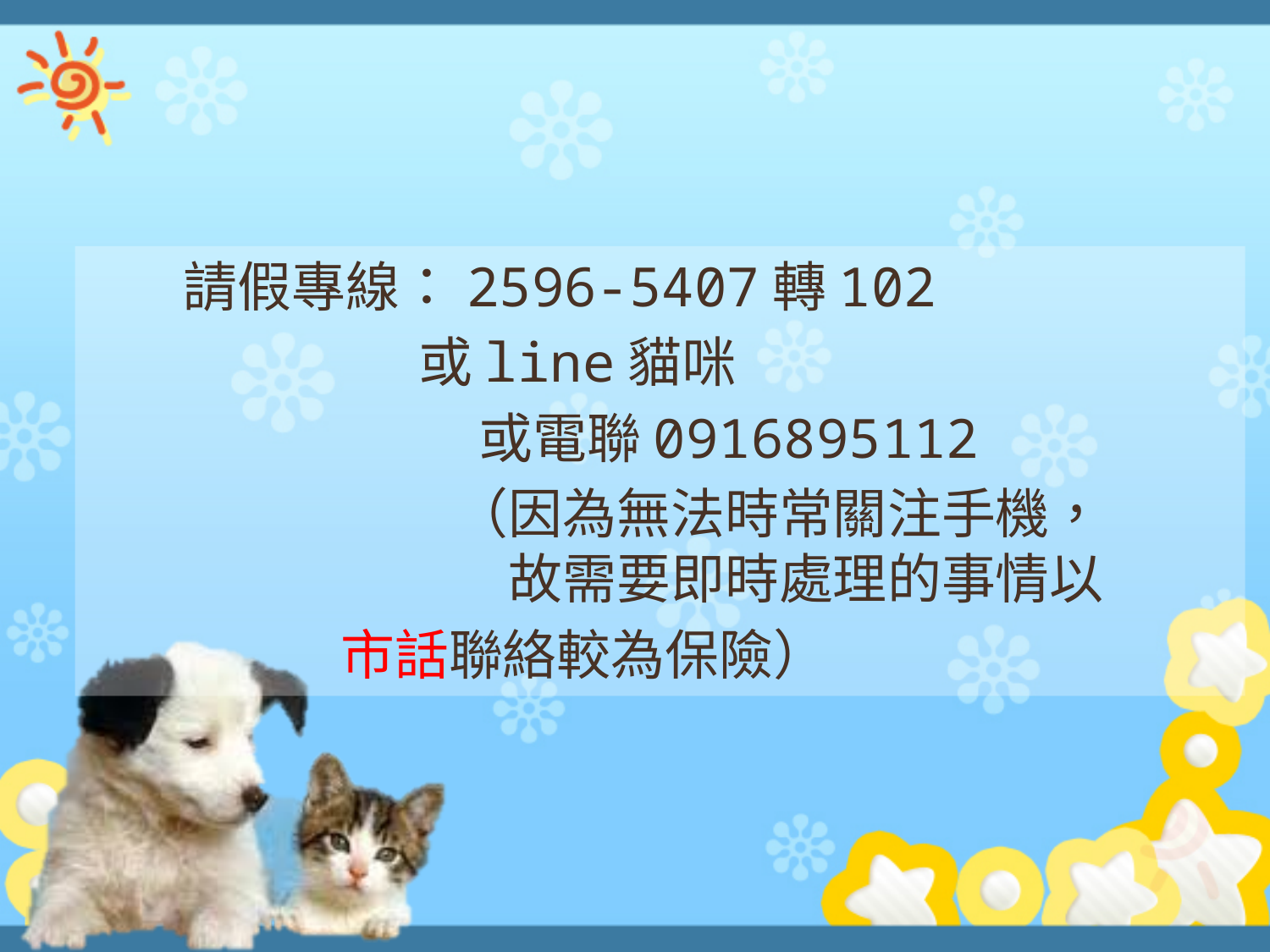

請假專線：2596-5407轉102
     　　　或line貓咪
 　　　　　或電聯0916895112
　　　　　（因為無法時常關注手機，
　　　　　　故需要即時處理的事情以
            市話聯絡較為保險）